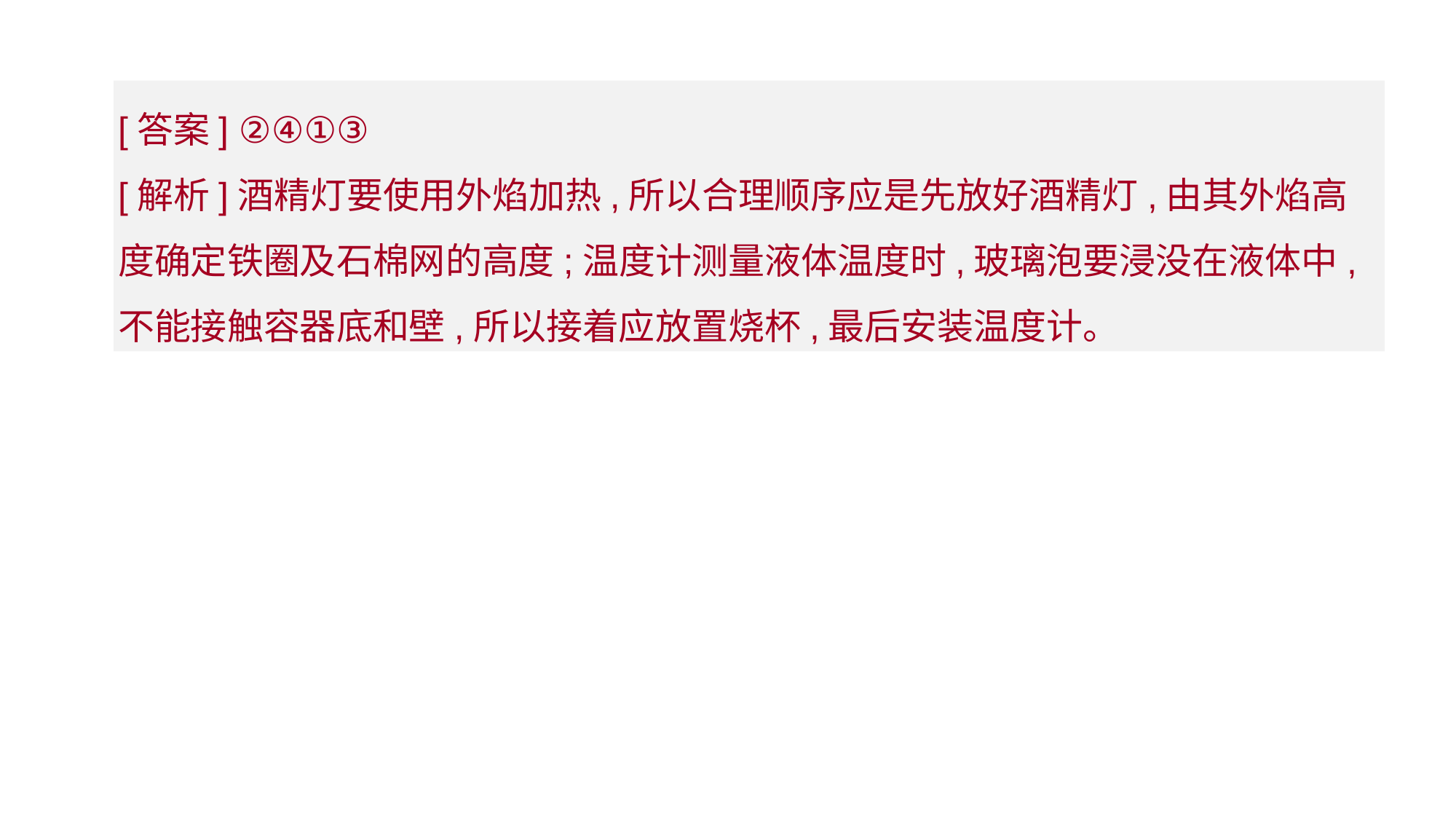

[答案] ②④①③
[解析]酒精灯要使用外焰加热,所以合理顺序应是先放好酒精灯,由其外焰高度确定铁圈及石棉网的高度;温度计测量液体温度时,玻璃泡要浸没在液体中,不能接触容器底和壁,所以接着应放置烧杯,最后安装温度计。